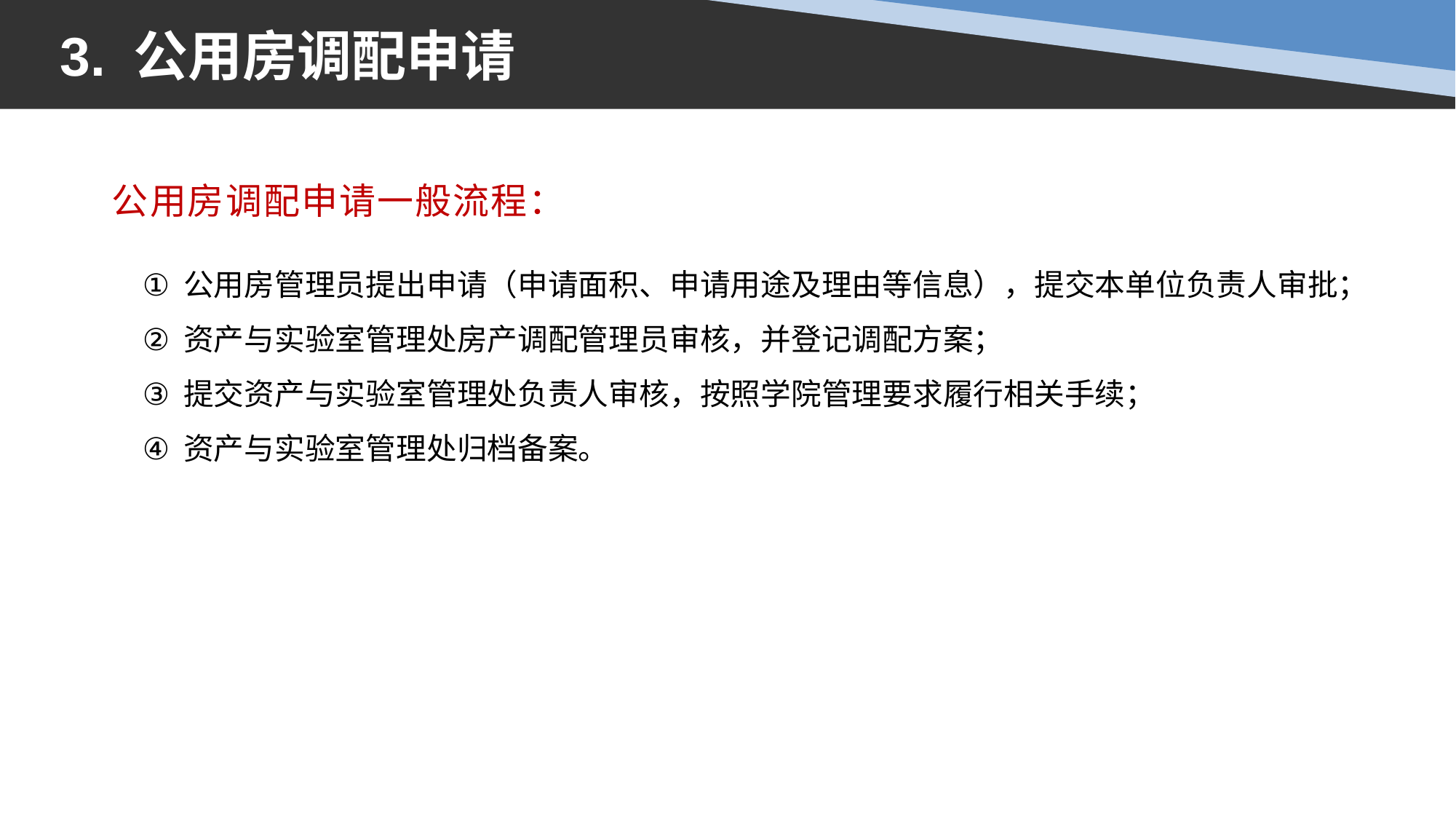

3. 公用房调配申请
公用房调配申请一般流程：
公用房管理员提出申请（申请面积、申请用途及理由等信息），提交本单位负责人审批；
资产与实验室管理处房产调配管理员审核，并登记调配方案；
提交资产与实验室管理处负责人审核，按照学院管理要求履行相关手续；
资产与实验室管理处归档备案。